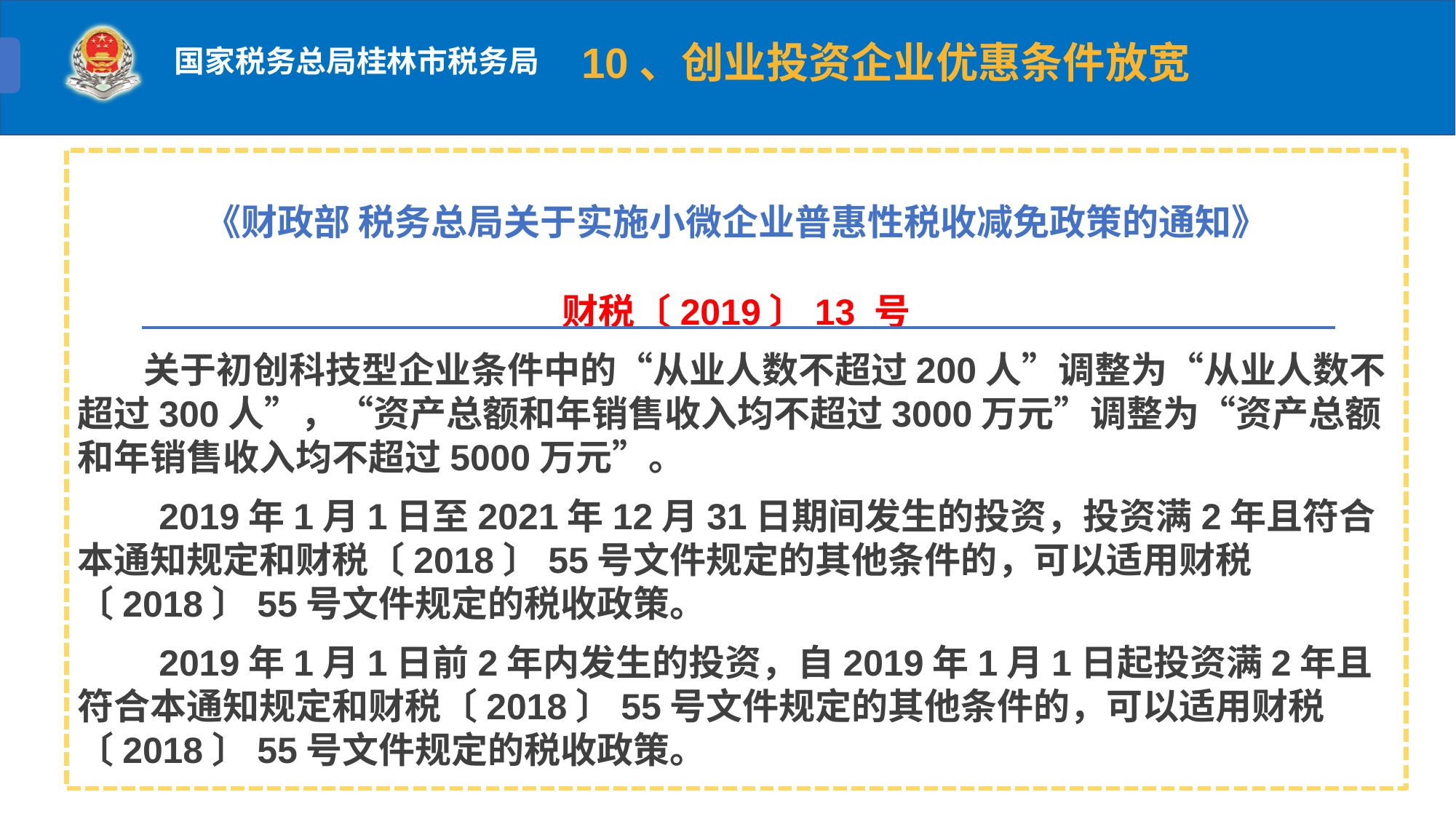

10、创业投资企业优惠条件放宽
《财政部 税务总局关于实施小微企业普惠性税收减免政策的通知》
财税〔2019〕13 号
       关于初创科技型企业条件中的“从业人数不超过200人”调整为“从业人数不超过300人”，“资产总额和年销售收入均不超过3000万元”调整为“资产总额和年销售收入均不超过5000万元”。
　　2019年1月1日至2021年12月31日期间发生的投资，投资满2年且符合本通知规定和财税〔2018〕55号文件规定的其他条件的，可以适用财税〔2018〕55号文件规定的税收政策。
　　2019年1月1日前2年内发生的投资，自2019年1月1日起投资满2年且符合本通知规定和财税〔2018〕55号文件规定的其他条件的，可以适用财税〔2018〕55号文件规定的税收政策。